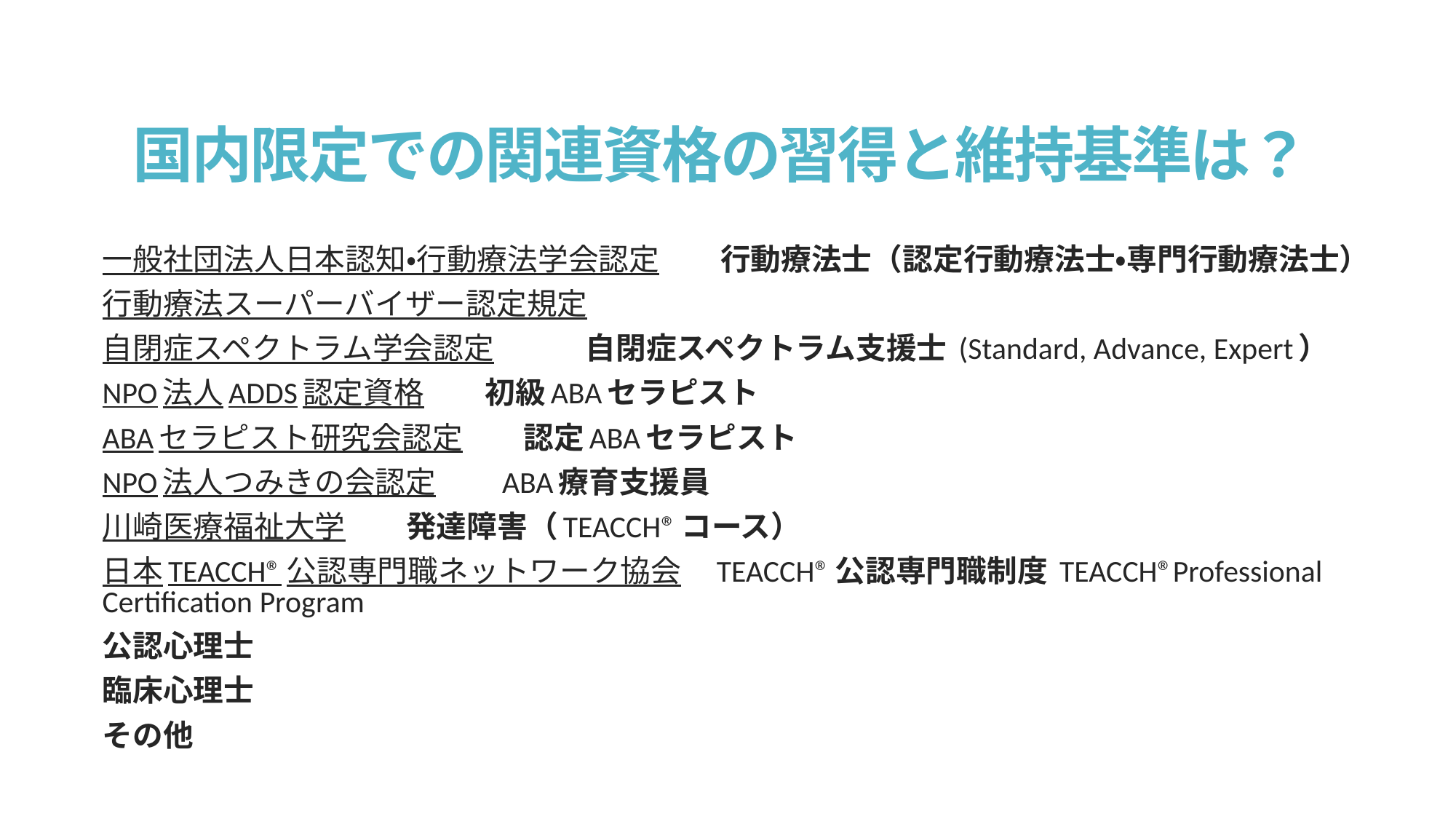

# 国内限定での関連資格の習得と維持基準は？
一般社団法人日本認知・行動療法学会認定　　行動療法士（認定行動療法士・専門行動療法士）
行動療法スーパーバイザー認定規定
自閉症スペクトラム学会認定　　　自閉症スペクトラム支援士 (Standard, Advance, Expert）
NPO法人ADDS認定資格　　初級ABAセラピスト
ABAセラピスト研究会認定　　認定ABAセラピスト
NPO法人つみきの会認定　　ABA療育支援員
川崎医療福祉大学　　発達障害（TEACCH®︎コース）
日本TEACCH®︎公認専門職ネットワーク協会　TEACCH®︎公認専門職制度 TEACCH®︎Professional Certification Program
公認心理士
臨床心理士
その他